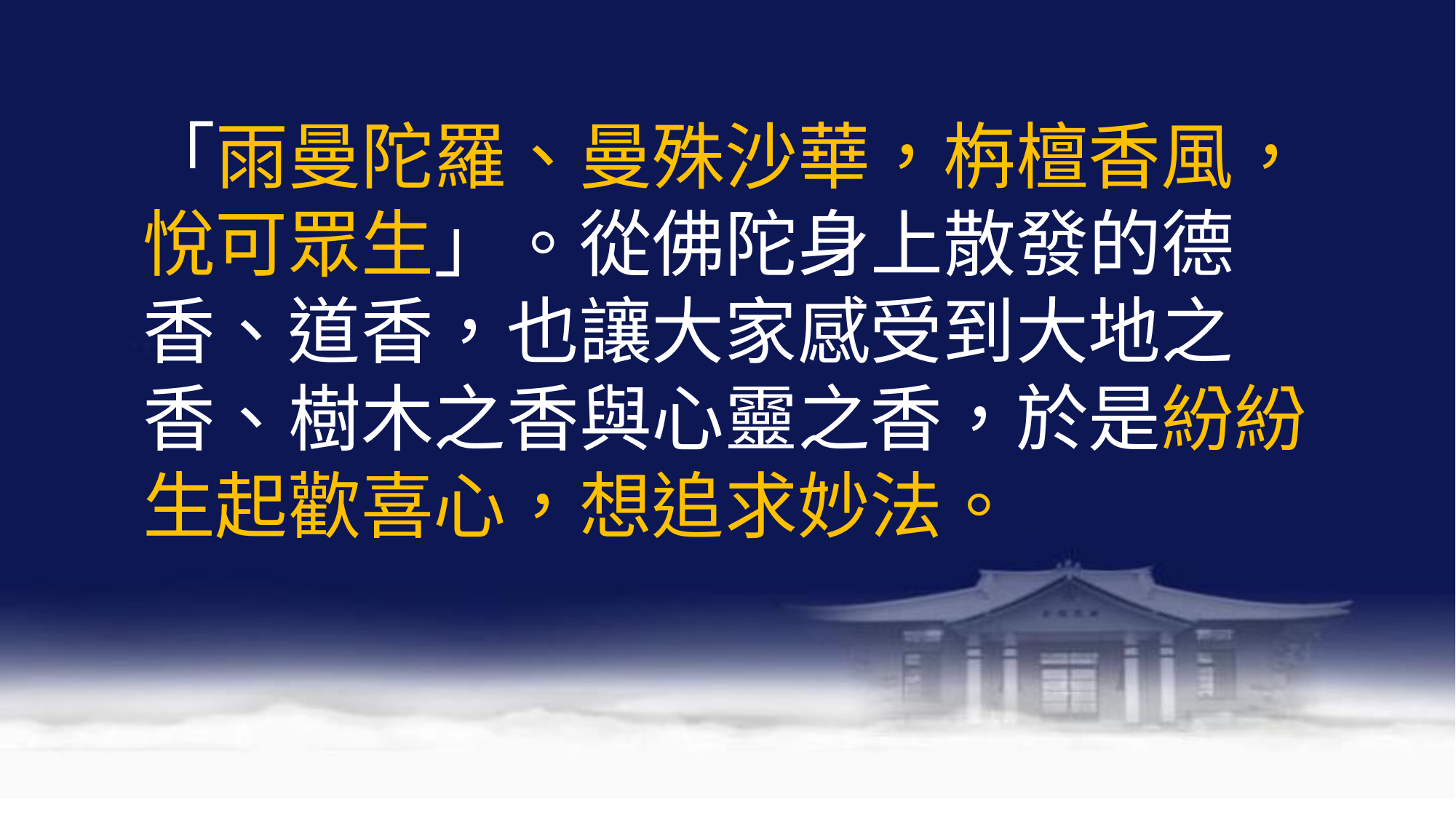

「雨曼陀羅、曼殊沙華，栴檀香風，悅可眾生」。從佛陀身上散發的德香、道香，也讓大家感受到大地之香、樹木之香與心靈之香，於是紛紛生起歡喜心，想追求妙法。